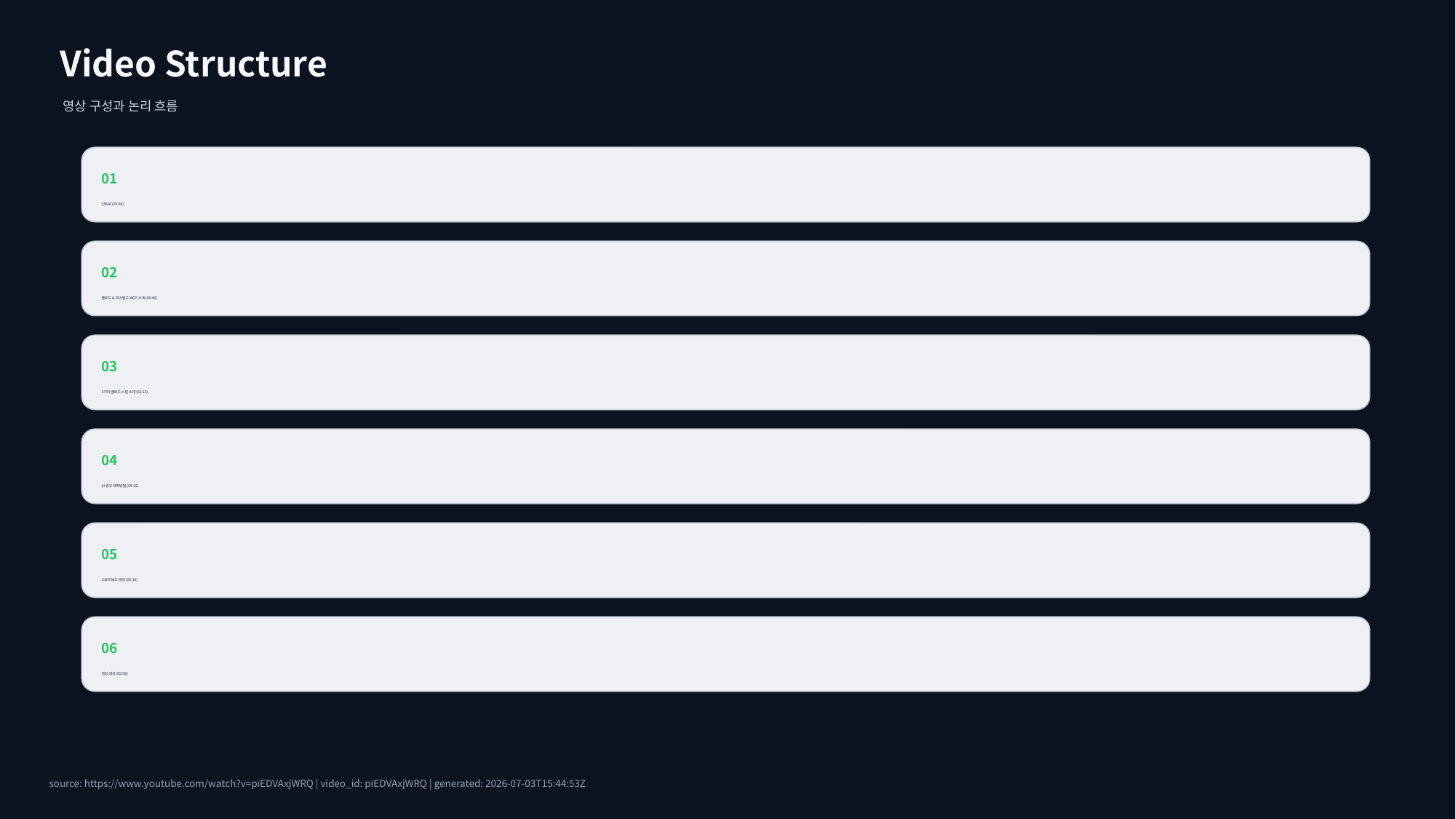

Video Structure
영상 구성과 논리 흐름

01
인트로 (00:00)

02
클로드 & 힉스필드 MCP 소개 (00:40)

03
3가지 클로드 스킬 소개 (02:13)

04
AI 광고 제작방법 (04:15)

05
스토리보드 생성 (05:16)

06
영상 생성 (05:50)
source: https://www.youtube.com/watch?v=piEDVAxjWRQ | video_id: piEDVAxjWRQ | generated: 2026-07-03T15:44:53Z